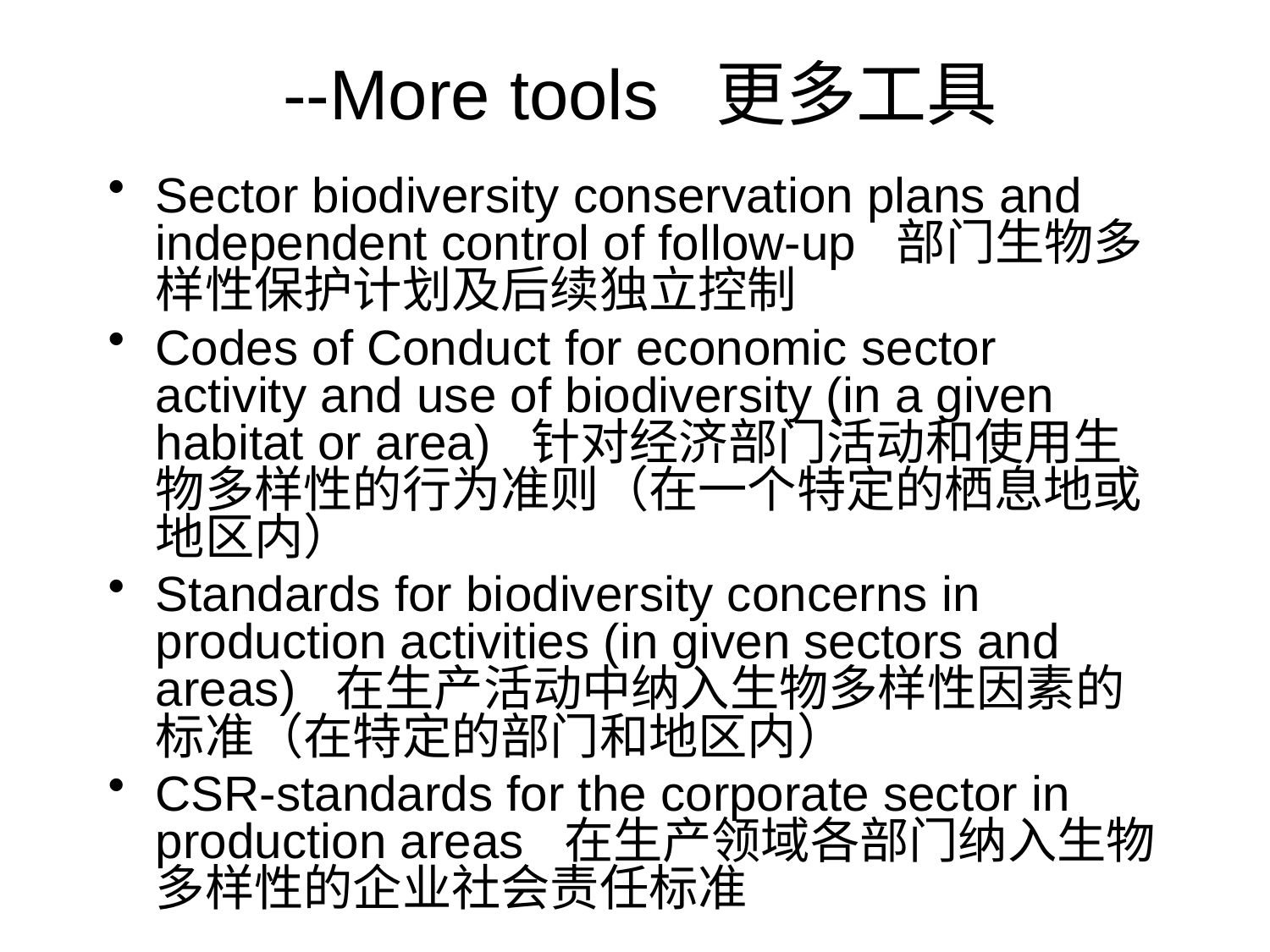

# --More tools  更多工具
Sector biodiversity conservation plans and independent control of follow-up  部门生物多样性保护计划及后续独立控制
Codes of Conduct for economic sector activity and use of biodiversity (in a given habitat or area)  针对经济部门活动和使用生物多样性的行为准则（在一个特定的栖息地或地区内）
Standards for biodiversity concerns in production activities (in given sectors and areas)  在生产活动中纳入生物多样性因素的标准（在特定的部门和地区内）
CSR-standards for the corporate sector in production areas  在生产领域各部门纳入生物多样性的企业社会责任标准